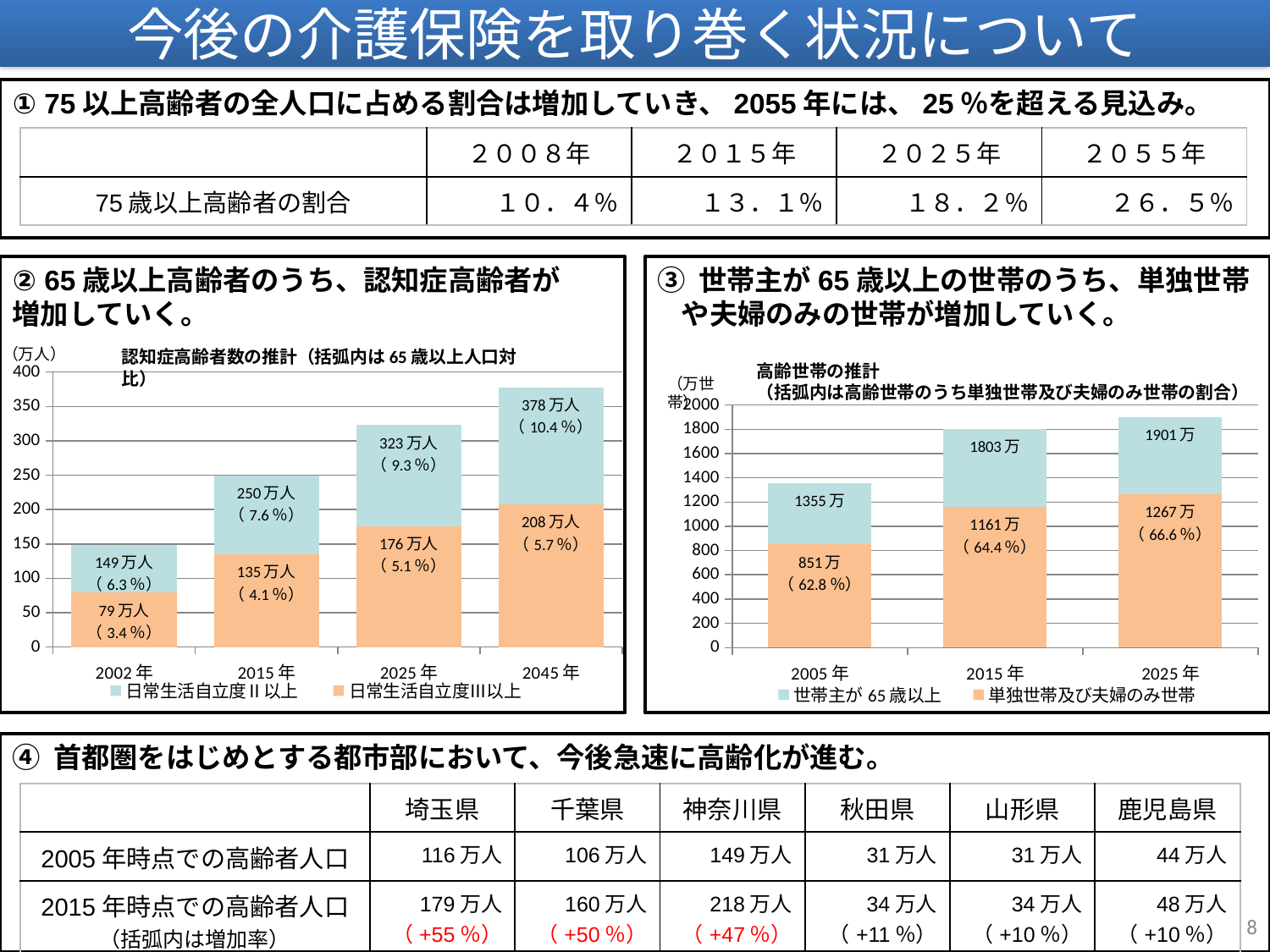

今後の介護保険を取り巻く状況について
① 75以上高齢者の全人口に占める割合は増加していき、2055年には、25％を超える見込み。
|  | ２００８年 | ２０１５年 | ２０２５年 | ２０５５年 |
| --- | --- | --- | --- | --- |
| 75歳以上高齢者の割合 | １０．４％ | １３．１％ | １８．２％ | ２６．５％ |
② 65歳以上高齢者のうち、認知症高齢者が
増加していく。
③ 世帯主が65歳以上の世帯のうち、単独世帯や夫婦のみの世帯が増加していく。
（万人）
認知症高齢者数の推計（括弧内は65歳以上人口対比）
高齢世帯の推計
（括弧内は高齢世帯のうち単独世帯及び夫婦のみ世帯の割合）

### Chart

| Category | 日常生活自立度Ⅱ以上 | 日常生活自立度Ⅲ以上 |
|---|---|---|
|  | 149.0 | 79.0 |
|  | 250.0 | 135.0 |
|  | 323.0 | 176.0 |
|  | 378.0 | 208.0 |
（万世帯）

### Chart

| Category | 世帯主が65歳以上 | 単独世帯及び夫婦のみ世帯 |
|---|---|---|
| 2005年 | 1355.0 | 851.0 |
| 2015年 | 1803.0 | 1161.0 |
| 2025年 | 1901.0 | 1267.0 |
④ 首都圏をはじめとする都市部において、今後急速に高齢化が進む。
|  | 埼玉県 | 千葉県 | 神奈川県 | 秋田県 | 山形県 | 鹿児島県 |
| --- | --- | --- | --- | --- | --- | --- |
| 2005年時点での高齢者人口 | 116万人 | 106万人 | 149万人 | 31万人 | 31万人 | 44万人 |
| 2015年時点での高齢者人口 （括弧内は増加率） | 179万人 （+55％） | 160万人 （+50％） | 218万人 （+47％） | 34万人 （+11％） | 34万人 （+10％） | 48万人 （+10％） |
8